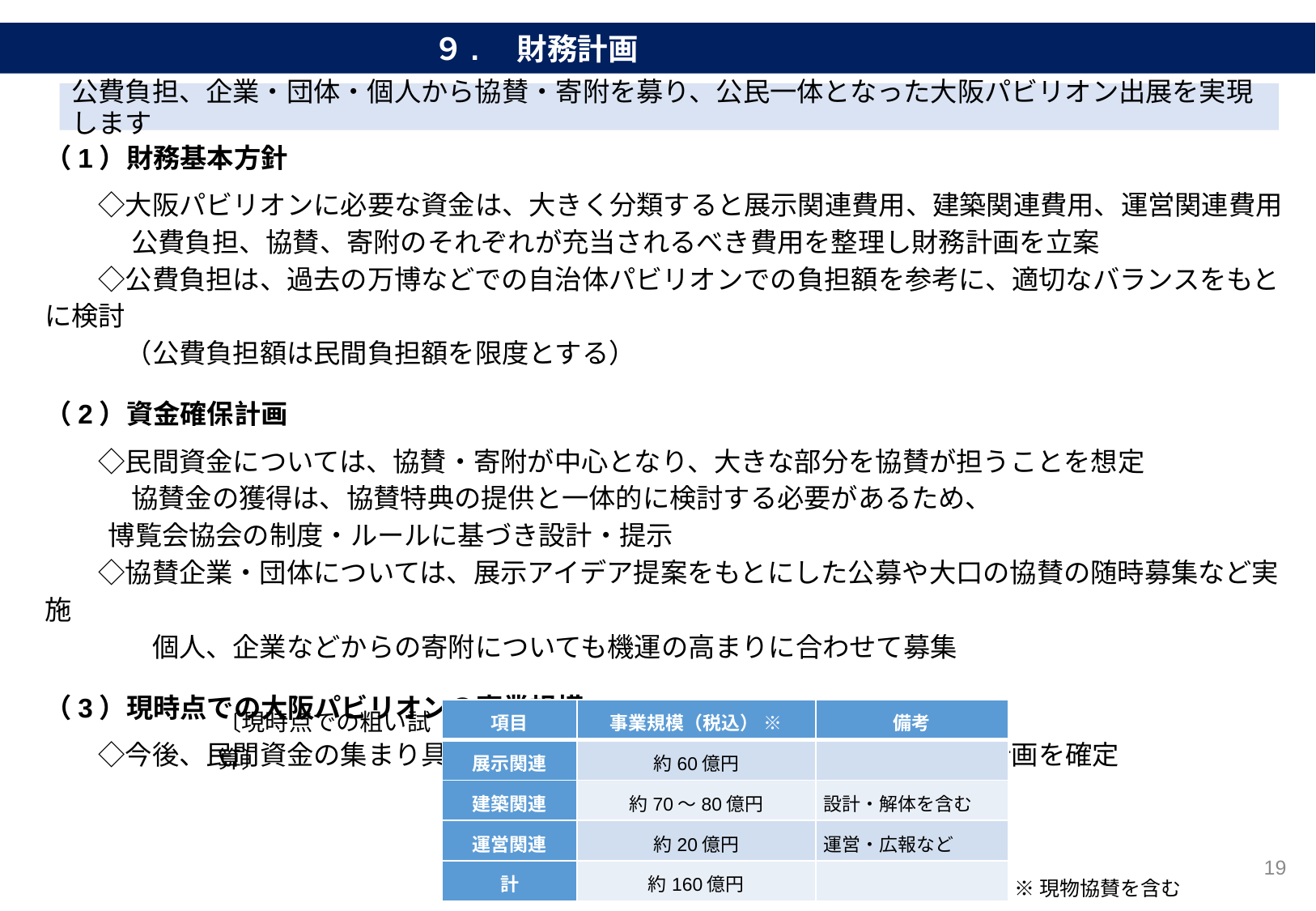

９.　財務計画
公費負担、企業・団体・個人から協賛・寄附を募り、公民一体となった大阪パビリオン出展を実現します
（1）財務基本方針
　　◇大阪パビリオンに必要な資金は、大きく分類すると展示関連費用、建築関連費用、運営関連費用
　　　 公費負担、協賛、寄附のそれぞれが充当されるべき費用を整理し財務計画を立案
　　◇公費負担は、過去の万博などでの自治体パビリオンでの負担額を参考に、適切なバランスをもとに検討
　　　（公費負担額は民間負担額を限度とする）

（2）資金確保計画
　　◇民間資金については、協賛・寄附が中心となり、大きな部分を協賛が担うことを想定
　　　 協賛金の獲得は、協賛特典の提供と一体的に検討する必要があるため、
    　 博覧会協会の制度・ルールに基づき設計・提示
　　◇協賛企業・団体については、展示アイデア提案をもとにした公募や大口の協賛の随時募集など実施
　　　　個人、企業などからの寄附についても機運の高まりに合わせて募集

（3）現時点での大阪パビリオンの事業規模
　　◇今後、民間資金の集まり具合や展示内容などを精査していく中で、事業計画を確定
〔現時点での粗い試算〕
| 項目 | 事業規模（税込） ※ | 備考 |
| --- | --- | --- |
| 展示関連 | 約60億円 |  |
| 建築関連 | 約70～80億円 | 設計・解体を含む |
| 運営関連 | 約20億円 | 運営・広報など |
| 計 | 約160億円 |  |
19
※現物協賛を含む